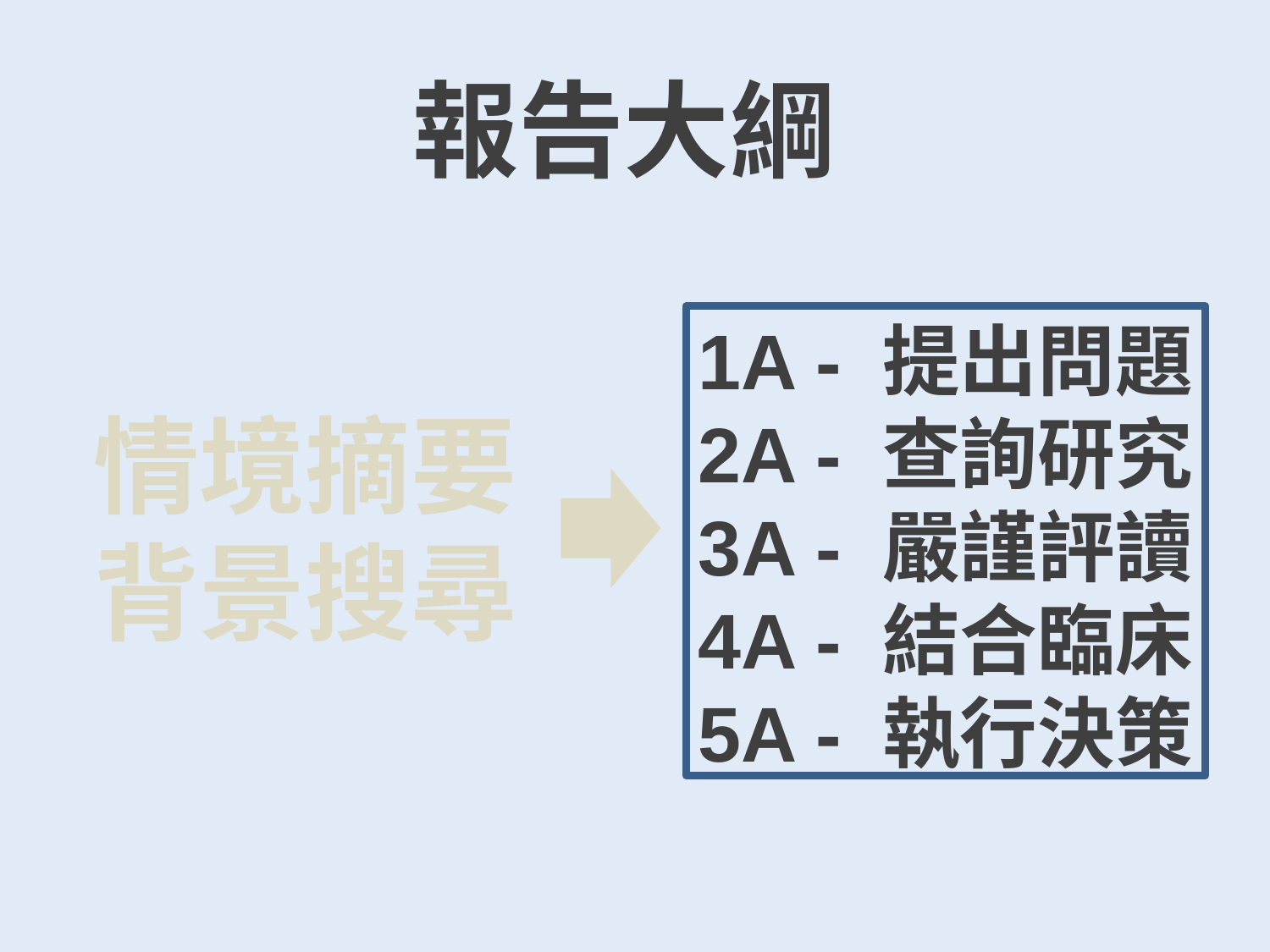

報告大綱
1A - 提出問題
2A - 查詢研究
3A - 嚴謹評讀
4A - 結合臨床
5A - 執行決策

情境摘要
背景搜尋